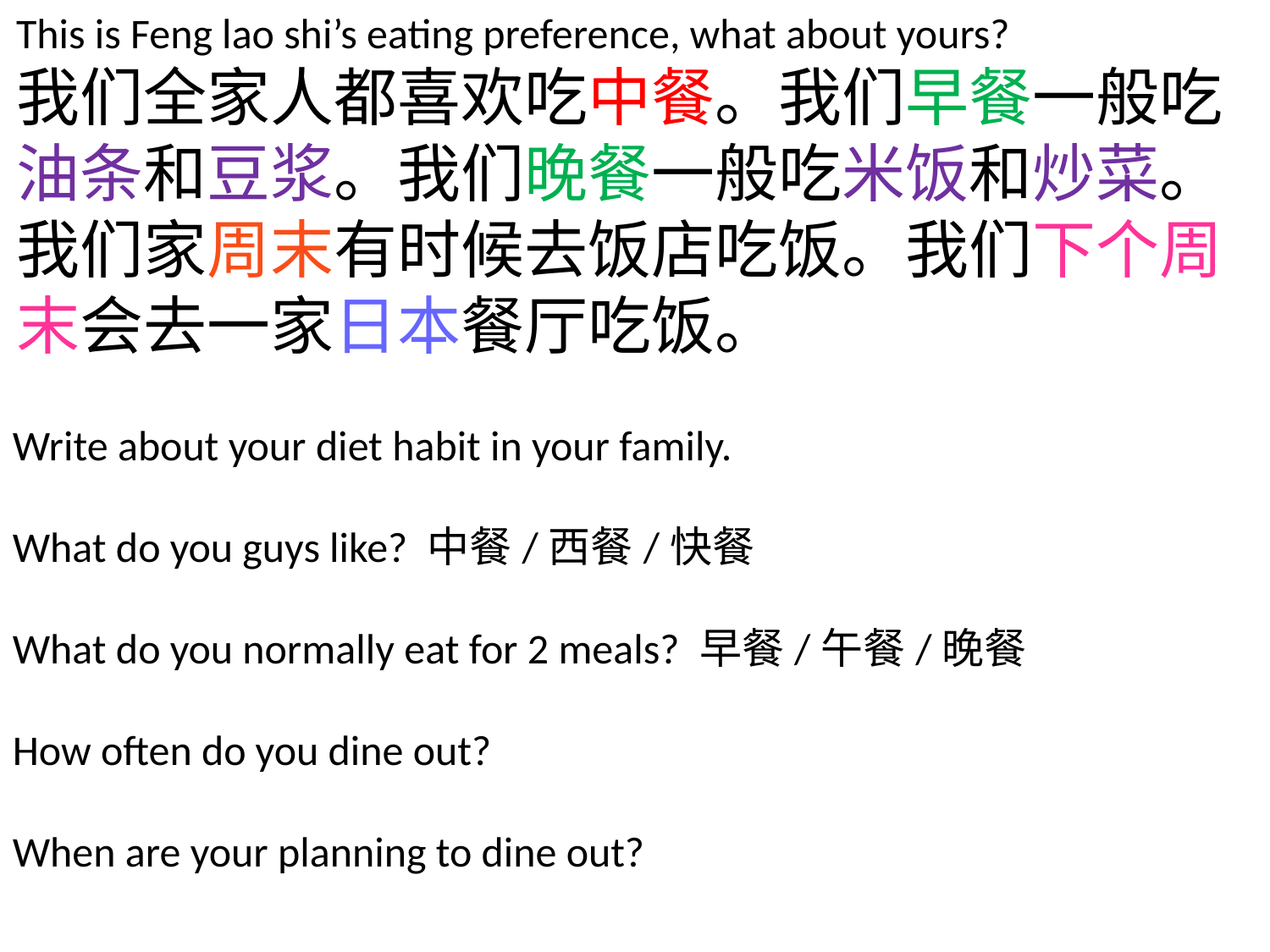

This is Feng lao shi’s eating preference, what about yours?
我们全家人都喜欢吃中餐。我们早餐一般吃油条和豆浆。我们晚餐一般吃米饭和炒菜。我们家周末有时候去饭店吃饭。我们下个周末会去一家日本餐厅吃饭。
Write about your diet habit in your family.

What do you guys like? 中餐/西餐/快餐

What do you normally eat for 2 meals? 早餐/午餐/晚餐

How often do you dine out?

When are your planning to dine out?